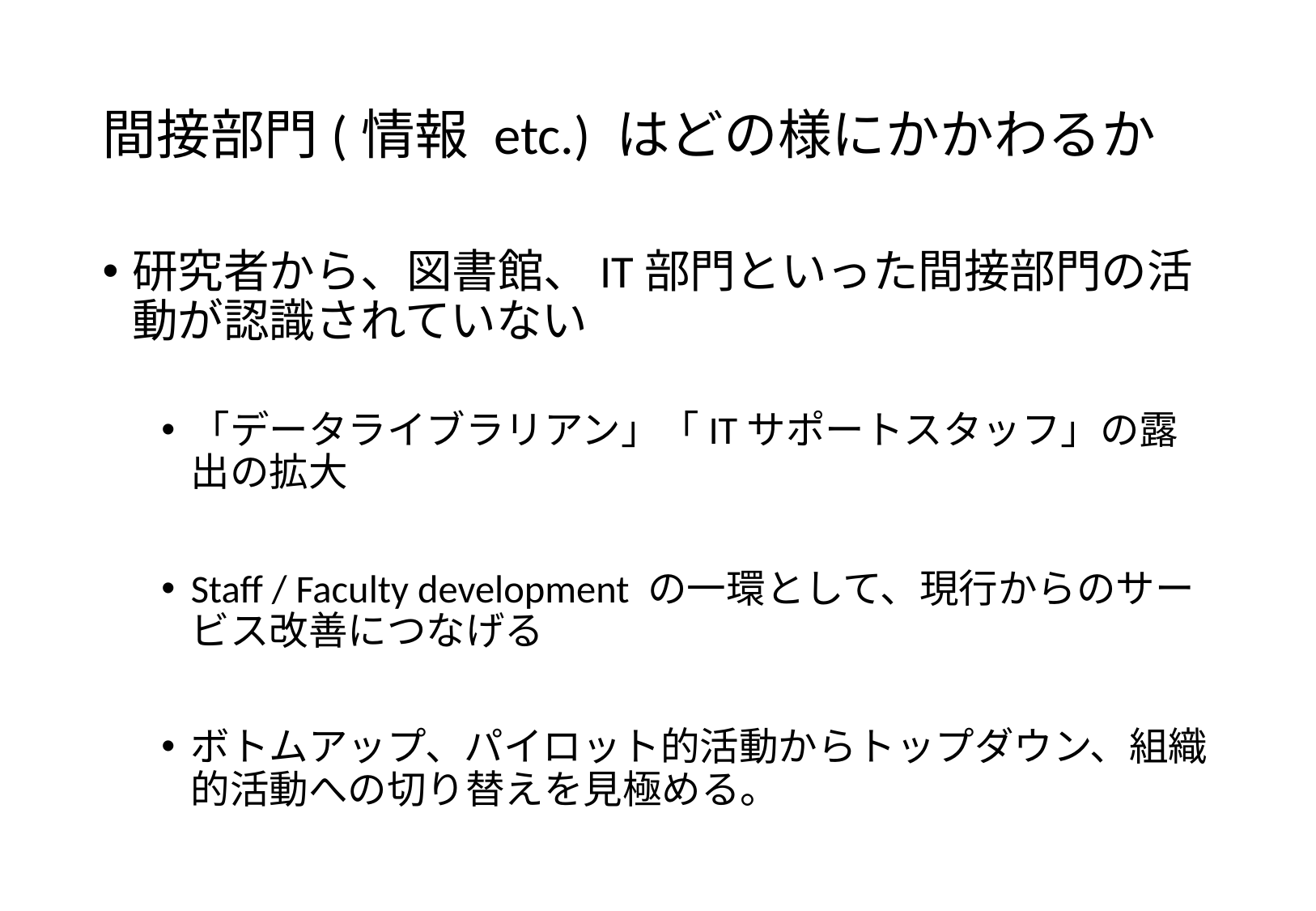

# 間接部門(情報 etc.) はどの様にかかわるか
研究者から、図書館、IT部門といった間接部門の活動が認識されていない
「データライブラリアン」「ITサポートスタッフ」の露出の拡大

Staff / Faculty development の一環として、現行からのサービス改善につなげる

ボトムアップ、パイロット的活動からトップダウン、組織的活動への切り替えを見極める。